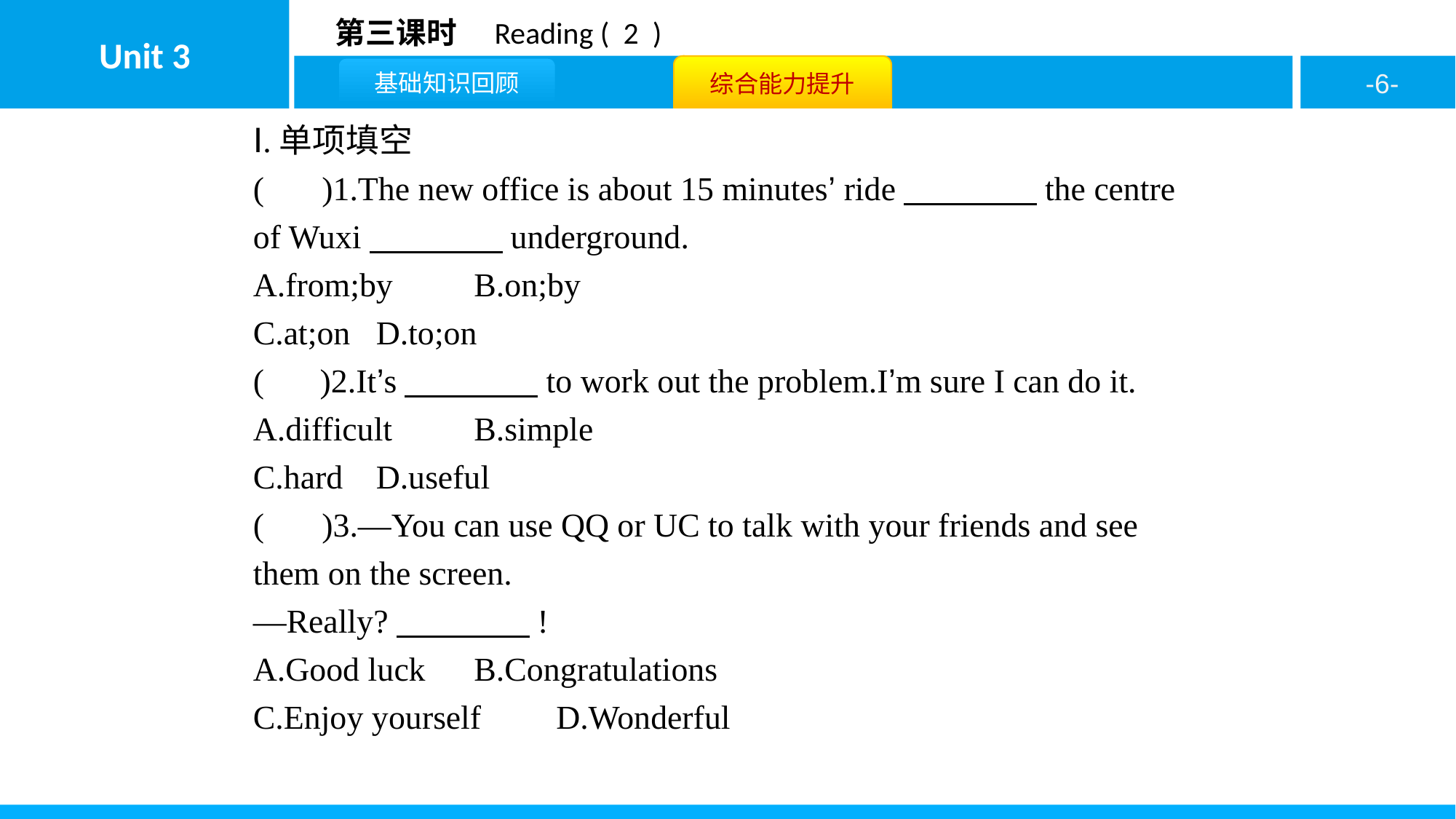

Ⅰ.单项填空
(  A  )1.The new office is about 15 minutes’ ride　　　　the centre of Wuxi　　　　underground.
A.from;by	B.on;by
C.at;on	D.to;on
(  B  )2.It’s　　　　to work out the problem.I’m sure I can do it.
A.difficult	B.simple
C.hard	D.useful
(  D  )3.—You can use QQ or UC to talk with your friends and see them on the screen.
—Really?　　　　!
A.Good luck	B.Congratulations
C.Enjoy yourself	D.Wonderful